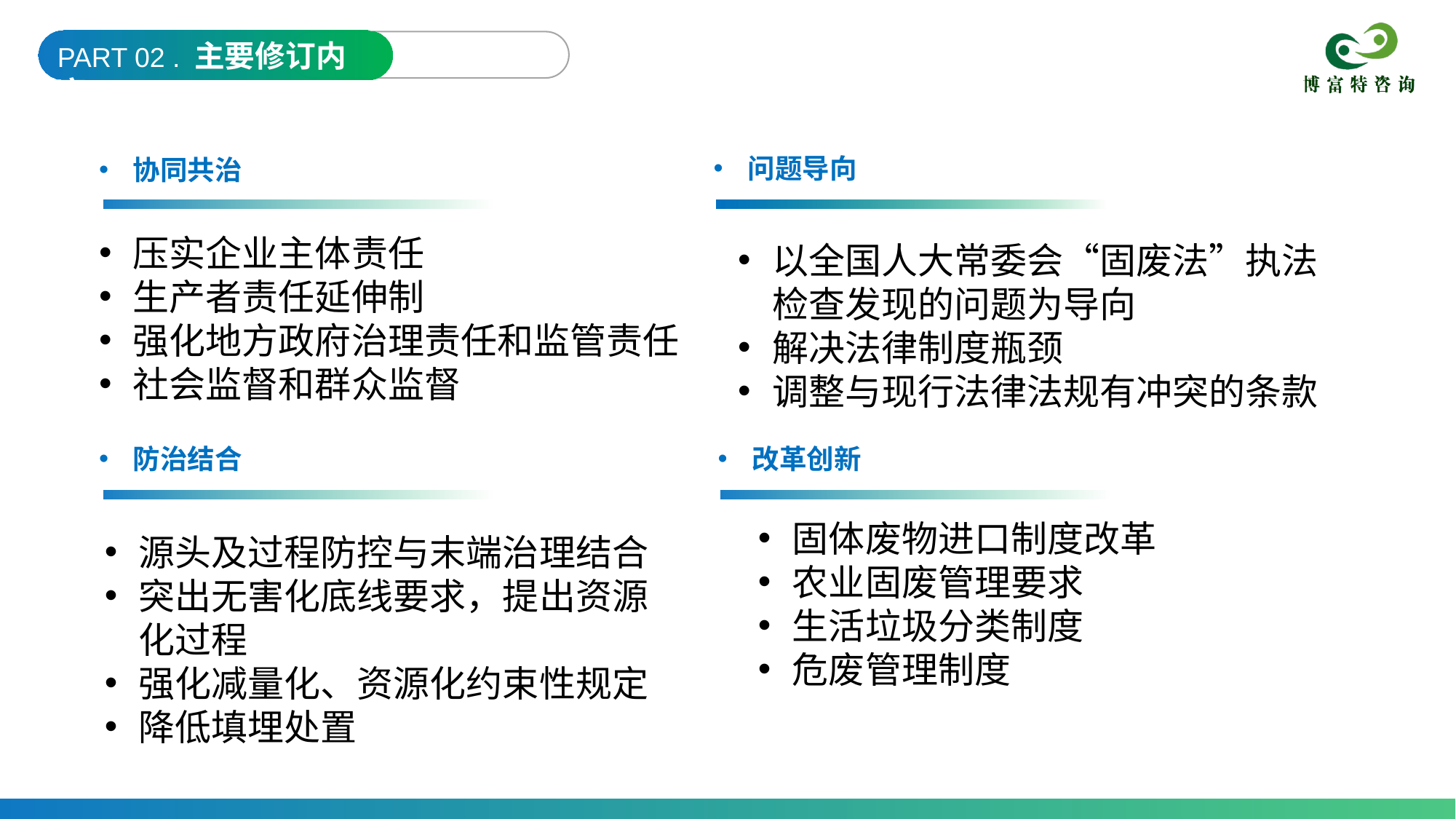

PART 02 . 主要修订内容
问题导向
协同共治

压实企业主体责任
生产者责任延伸制
强化地方政府治理责任和监管责任
社会监督和群众监督

以全国人大常委会“固废法”执法检查发现的问题为导向
解决法律制度瓶颈
调整与现行法律法规有冲突的条款
防治结合
改革创新

固体废物进口制度改革
农业固废管理要求
生活垃圾分类制度
危废管理制度
源头及过程防控与末端治理结合
突出无害化底线要求，提出资源化过程
强化减量化、资源化约束性规定
降低填埋处置